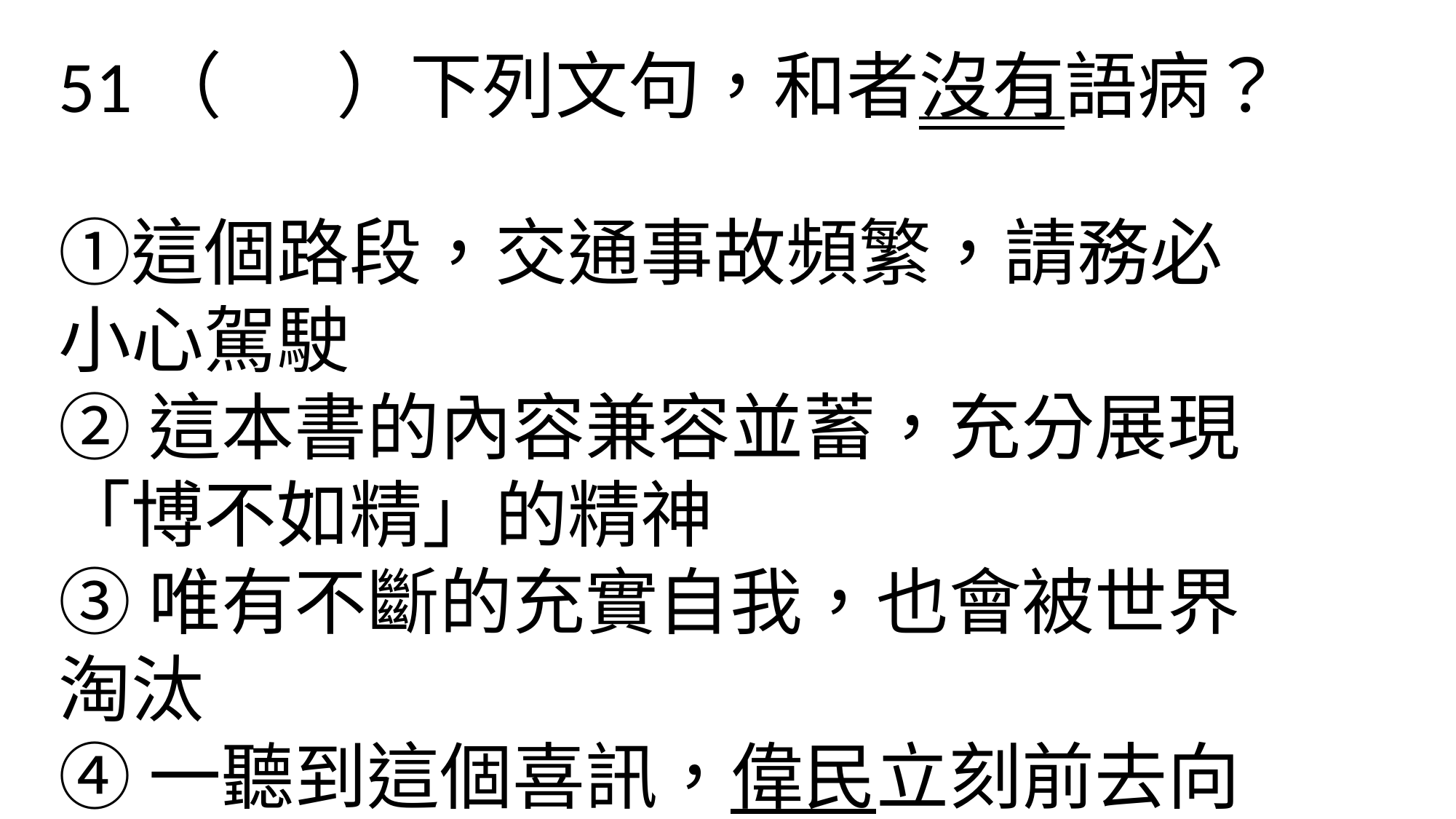

51（       ）下列文句，和者沒有語病？　
①這個路段，交通事故頻繁，請務必小心駕駛
②這本書的內容兼容並蓄，充分展現「博不如精」的精神
③唯有不斷的充實自我，也會被世界淘汰
④一聽到這個喜訊，偉民立刻前去向對方致哀